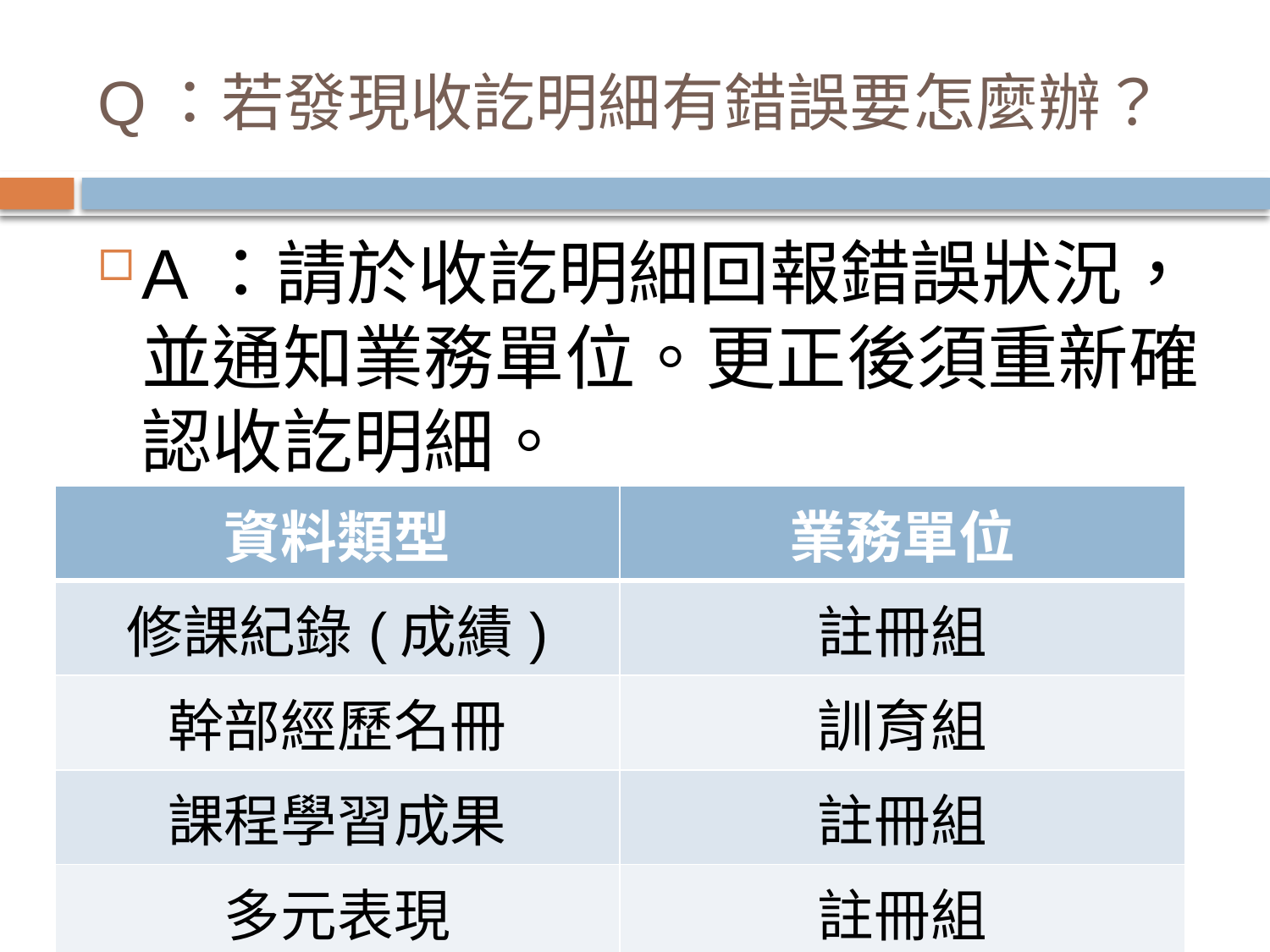

# Q：若發現收訖明細有錯誤要怎麼辦？
A：請於收訖明細回報錯誤狀況，並通知業務單位。更正後須重新確認收訖明細。
| 資料類型 | 業務單位 |
| --- | --- |
| 修課紀錄(成績) | 註冊組 |
| 幹部經歷名冊 | 訓育組 |
| 課程學習成果 | 註冊組 |
| 多元表現 | 註冊組 |